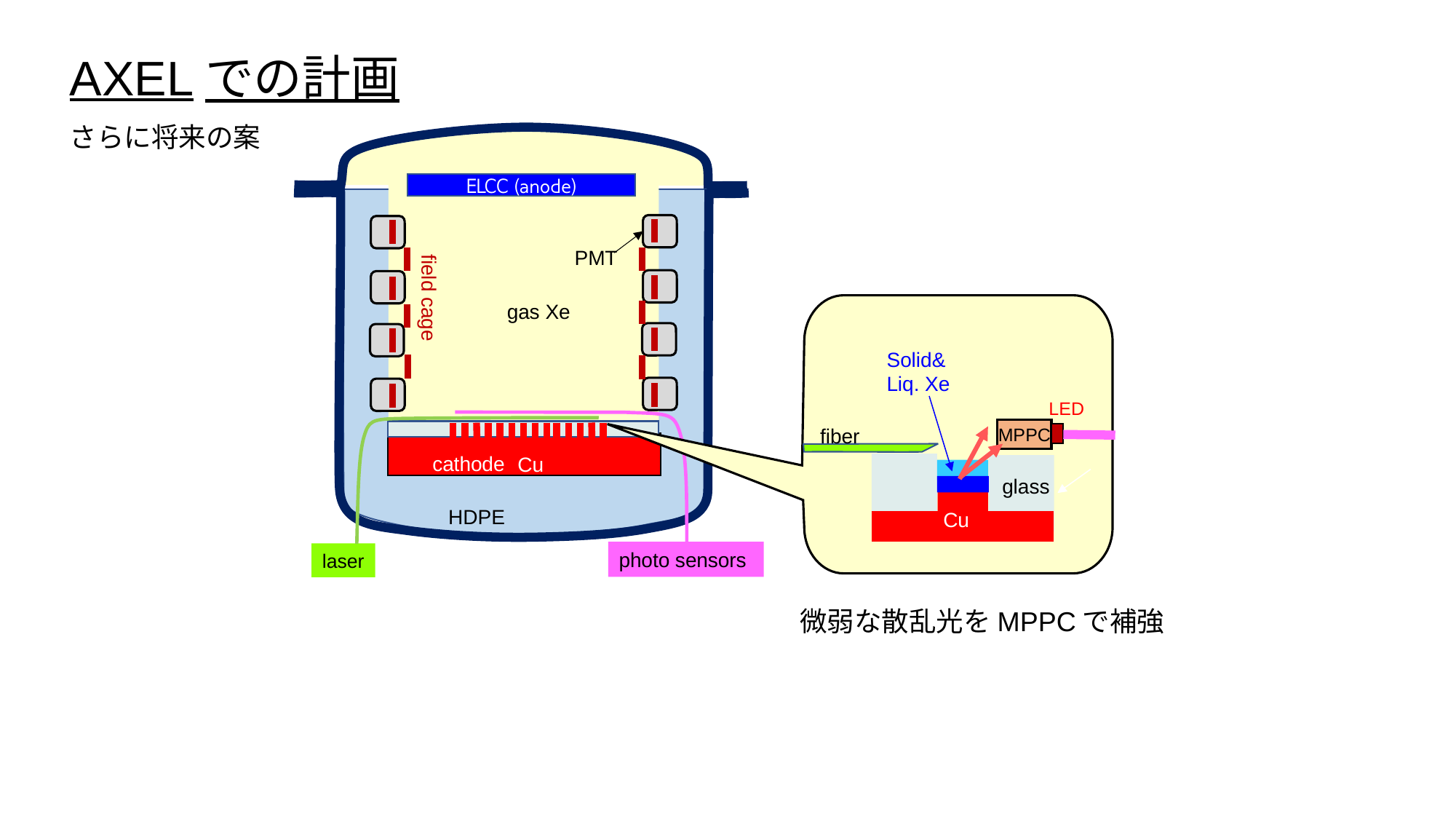

AXELでの計画
さらに将来の案

ELCC (anode)

PMT

gas Xe

field cage

Solid&
Liq. Xe

LED

fiber
MPPC

cathode
Cu

glass

HDPE
Cu
photo sensors
laser
微弱な散乱光をMPPCで補強